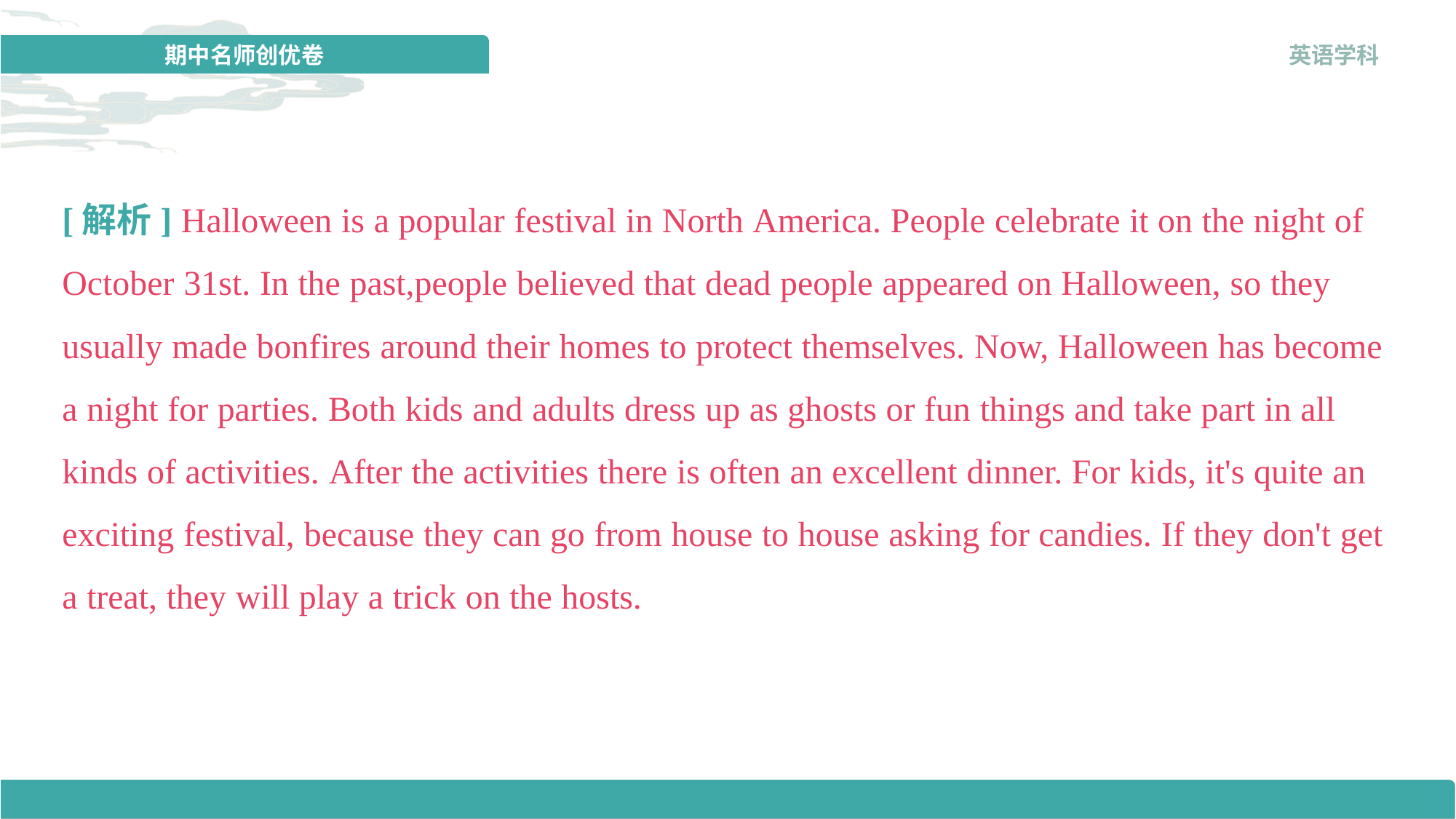

[解析] Halloween is a popular festival in North America. People celebrate it on the night of October 31st. In the past,people believed that dead people appeared on Halloween, so they usually made bonfires around their homes to protect themselves. Now, Halloween has become a night for parties. Both kids and adults dress up as ghosts or fun things and take part in all kinds of activities. After the activities there is often an excellent dinner. For kids, it's quite an exciting festival, because they can go from house to house asking for candies. If they don't get a treat, they will play a trick on the hosts.